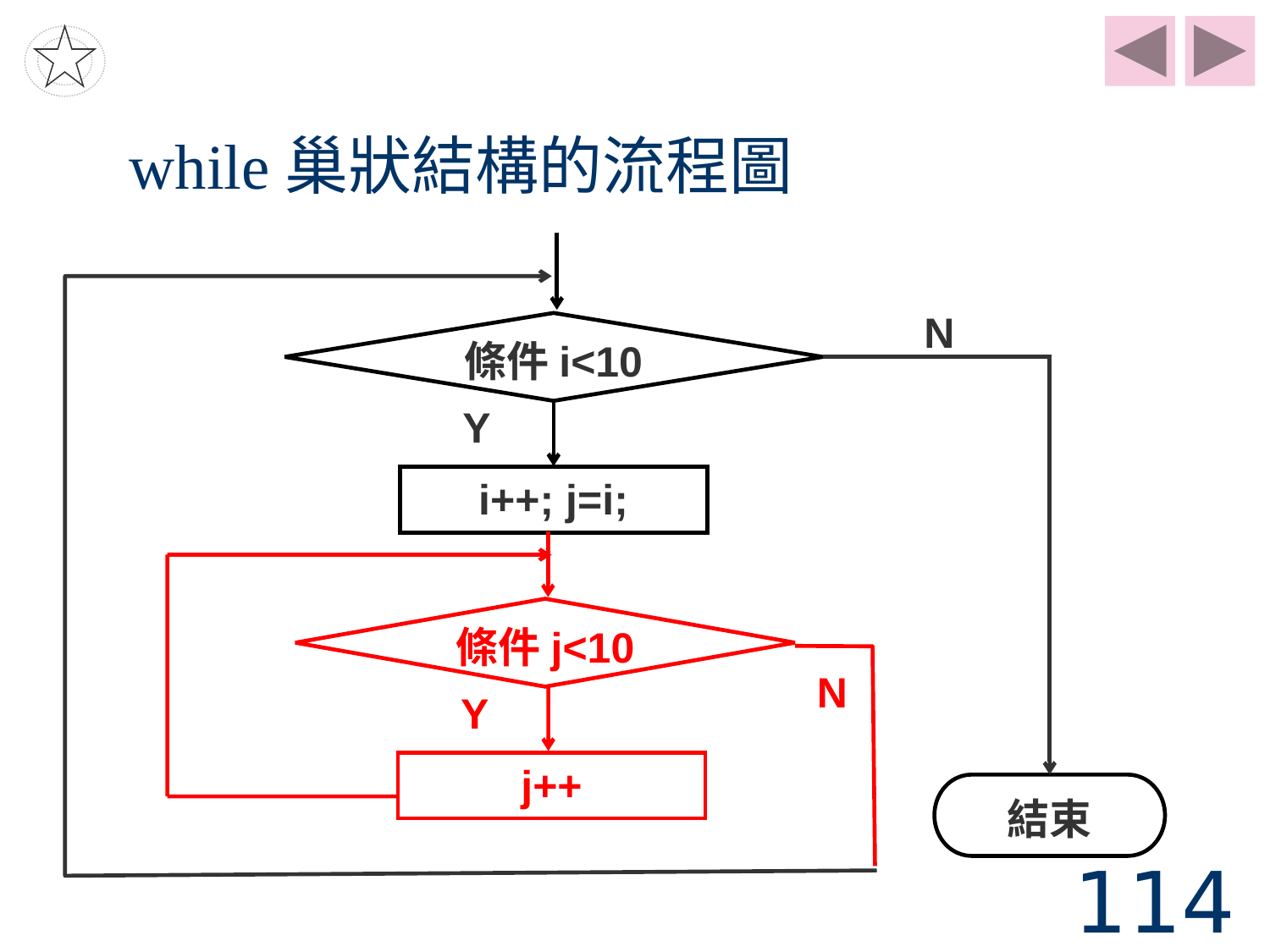

# while巢狀結構的流程圖

N
條件i<10
Y

i++; j=i;

條件j<10

N
Y

j++

結束
114